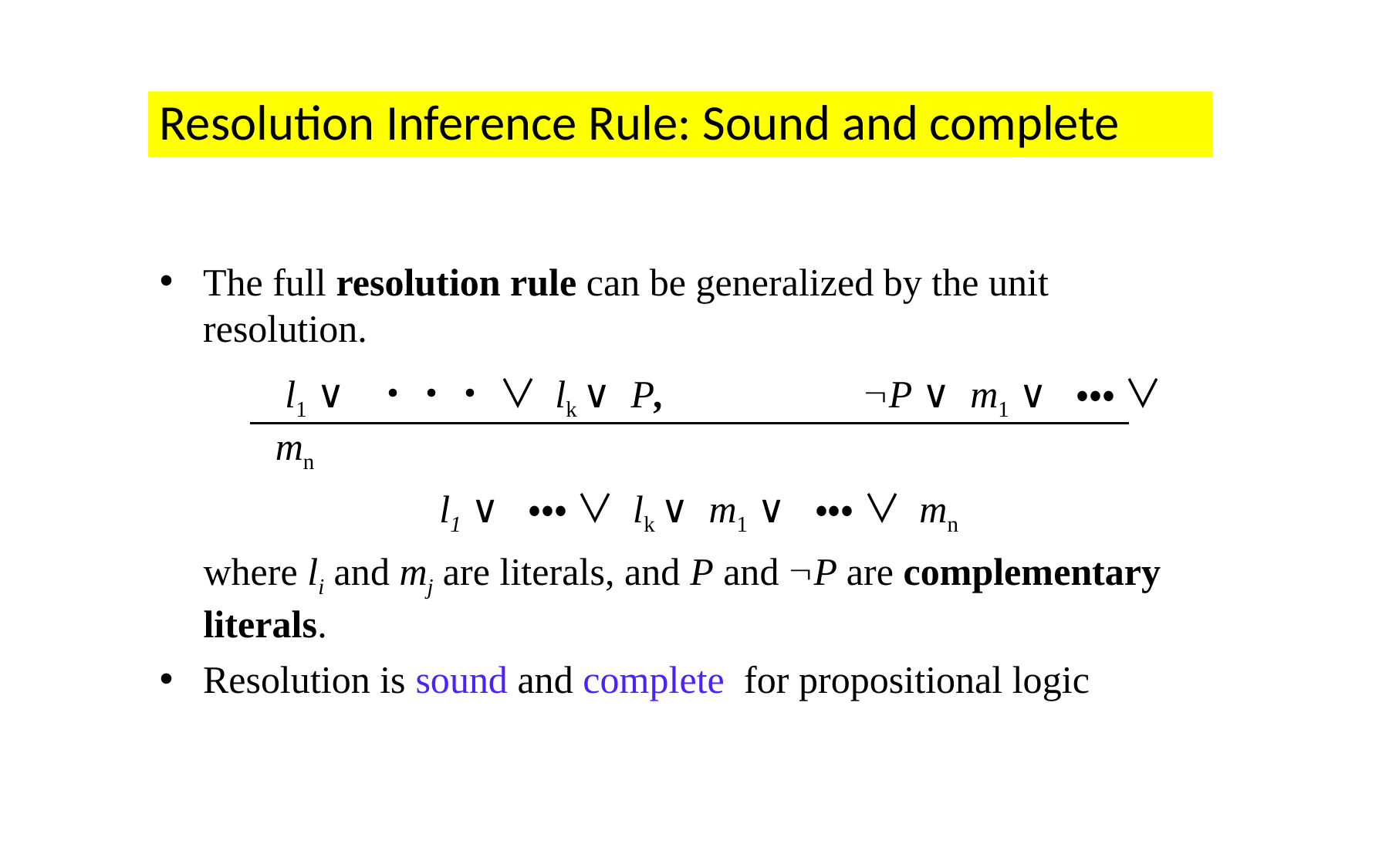

Resolution Inference Rule: Sound and complete
The full resolution rule can be generalized by the unit resolution.
 l1 ∨ ・・・ ∨ lk ∨ P, 		 ¬P ∨ m1 ∨ ・・・ ∨ mn
	     l1 ∨ ・・・ ∨ lk ∨ m1 ∨ ・・・ ∨ mn
	where li and mj are literals, and P and ¬P are complementary literals.
Resolution is sound and complete  for propositional logic